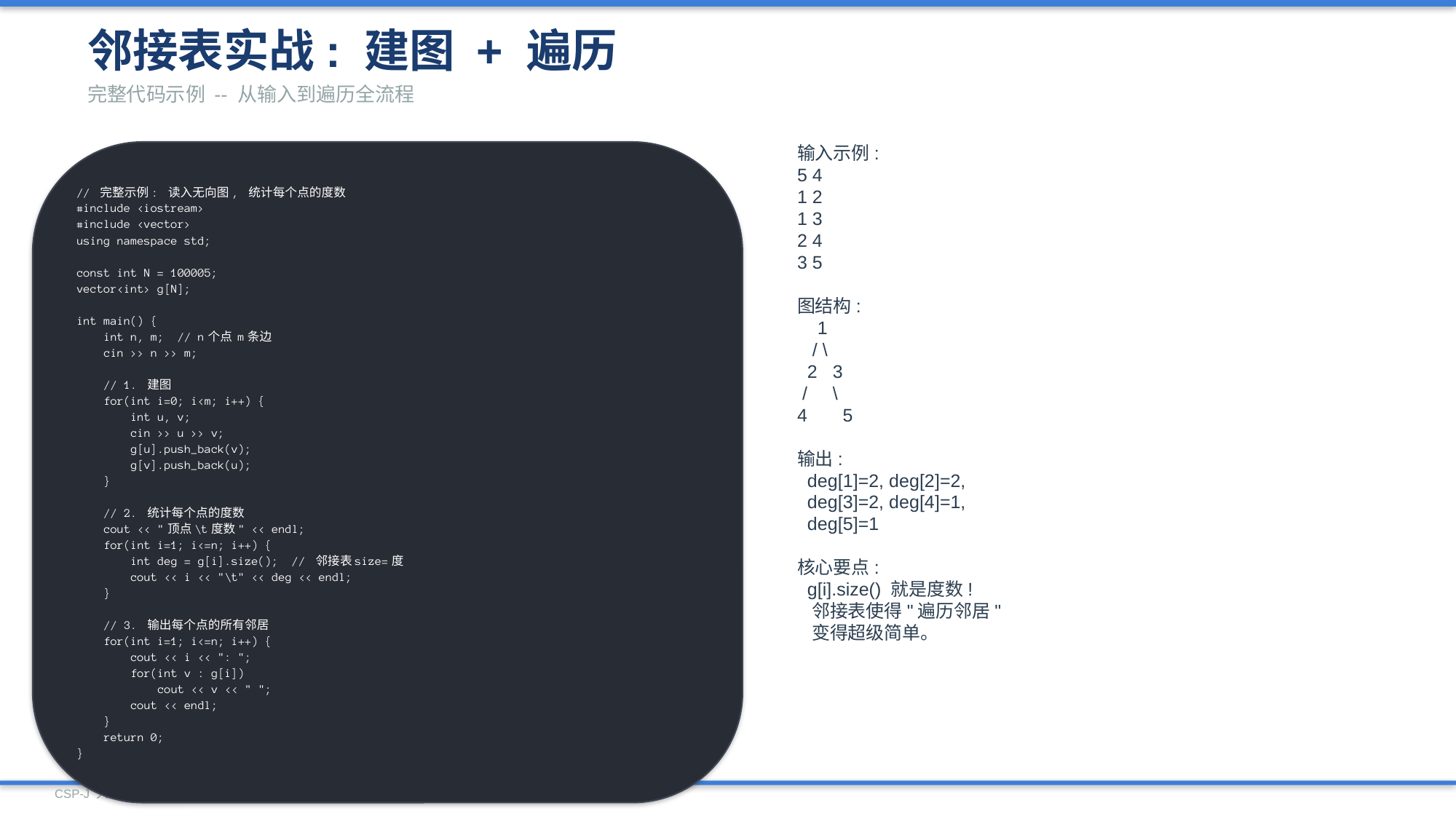

邻接表实战: 建图 + 遍历
完整代码示例 -- 从输入到遍历全流程
// 完整示例: 读入无向图, 统计每个点的度数
#include <iostream>
#include <vector>
using namespace std;

const int N = 100005;
vector<int> g[N];

int main() {
    int n, m;  // n个点 m条边
    cin >> n >> m;

    // 1. 建图
    for(int i=0; i<m; i++) {
        int u, v;
        cin >> u >> v;
        g[u].push_back(v);
        g[v].push_back(u);
    }

    // 2. 统计每个点的度数
    cout << "顶点\t度数" << endl;
    for(int i=1; i<=n; i++) {
        int deg = g[i].size();  // 邻接表size=度
        cout << i << "\t" << deg << endl;
    }

    // 3. 输出每个点的所有邻居
    for(int i=1; i<=n; i++) {
        cout << i << ": ";
        for(int v : g[i])
            cout << v << " ";
        cout << endl;
    }
    return 0;
}
输入示例:
5 4
1 2
1 3
2 4
3 5
图结构:
    1
   / \
  2   3
 /     \
4       5
输出:
  deg[1]=2, deg[2]=2,
  deg[3]=2, deg[4]=1,
  deg[5]=1
核心要点:
  g[i].size() 就是度数!
  邻接表使得"遍历邻居"
  变得超级简单。

CSP-J 入门级  |  PPT 31